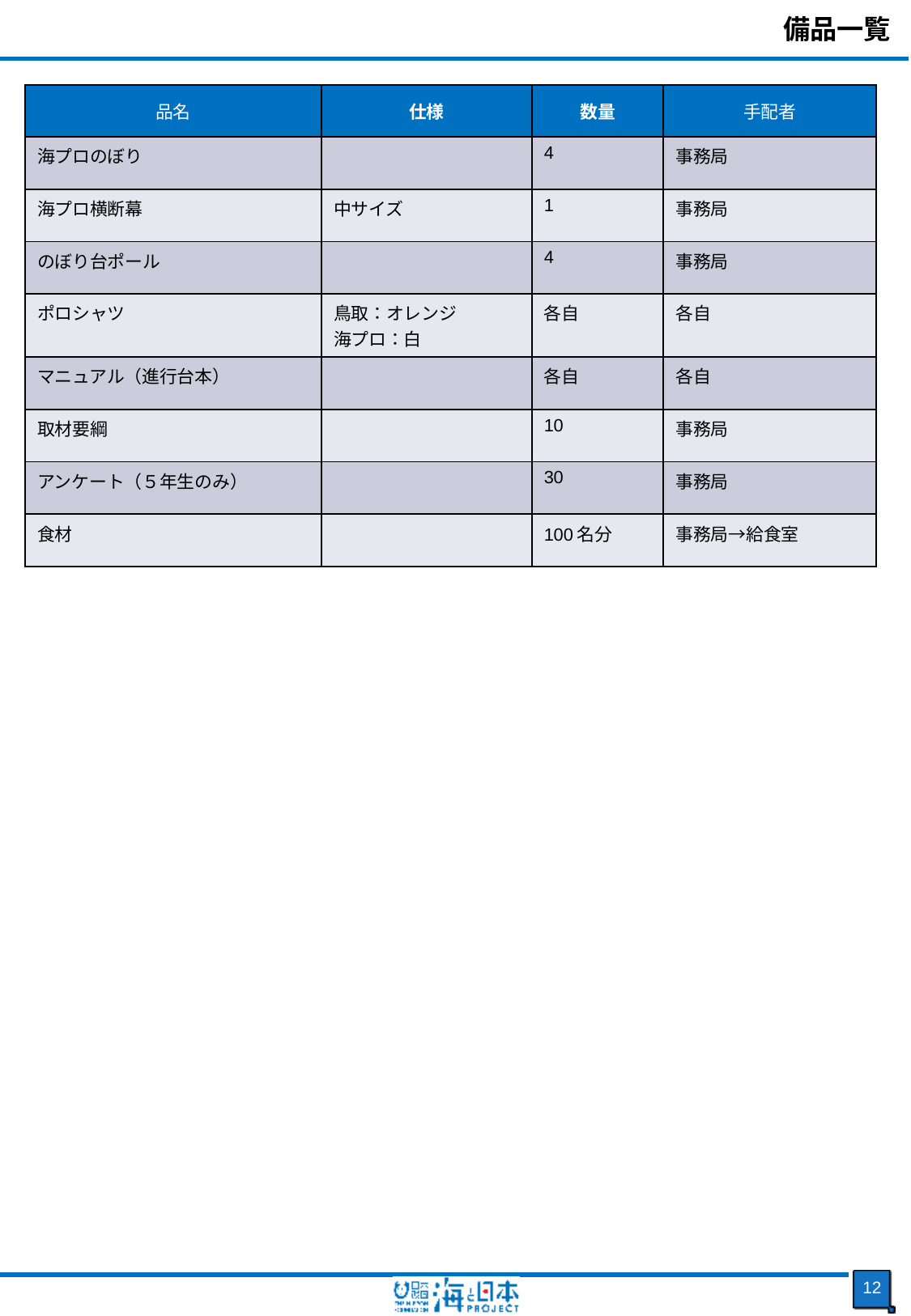

備品一覧
| 品名 | 仕様 | 数量 | 手配者 |
| --- | --- | --- | --- |
| 海プロのぼり |  | 4 | 事務局 |
| 海プロ横断幕 | 中サイズ | 1 | 事務局 |
| のぼり台ポール |  | 4 | 事務局 |
| ポロシャツ | 鳥取：オレンジ 海プロ：白 | 各自 | 各自 |
| マニュアル（進行台本） |  | 各自 | 各自 |
| 取材要綱 |  | 10 | 事務局 |
| アンケート（５年生のみ） |  | 30 | 事務局 |
| 食材 |  | 100名分 | 事務局→給食室 |
12